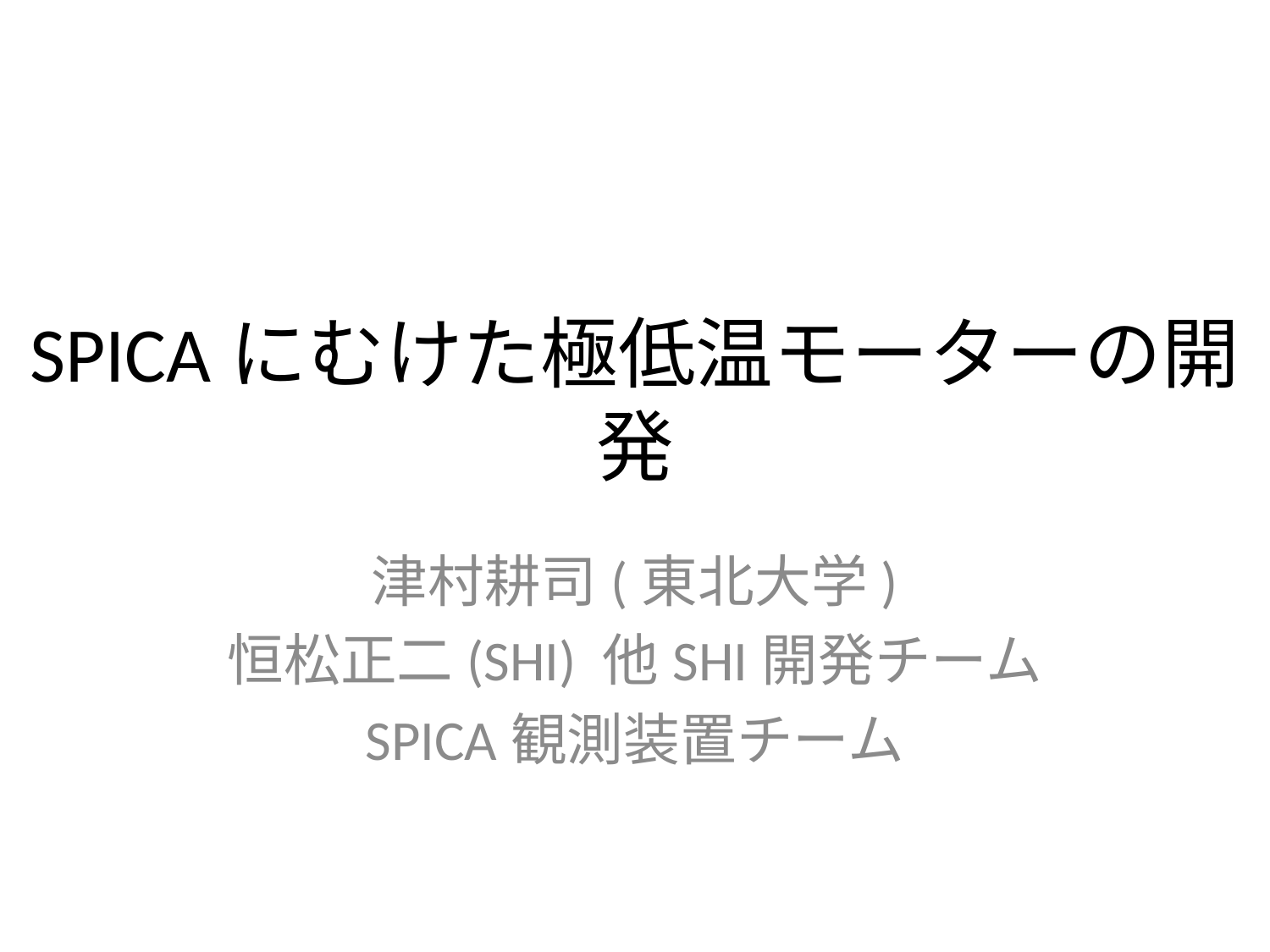

# SPICAにむけた極低温モーターの開発
津村耕司(東北大学)
恒松正二(SHI) 他SHI開発チーム
SPICA観測装置チーム